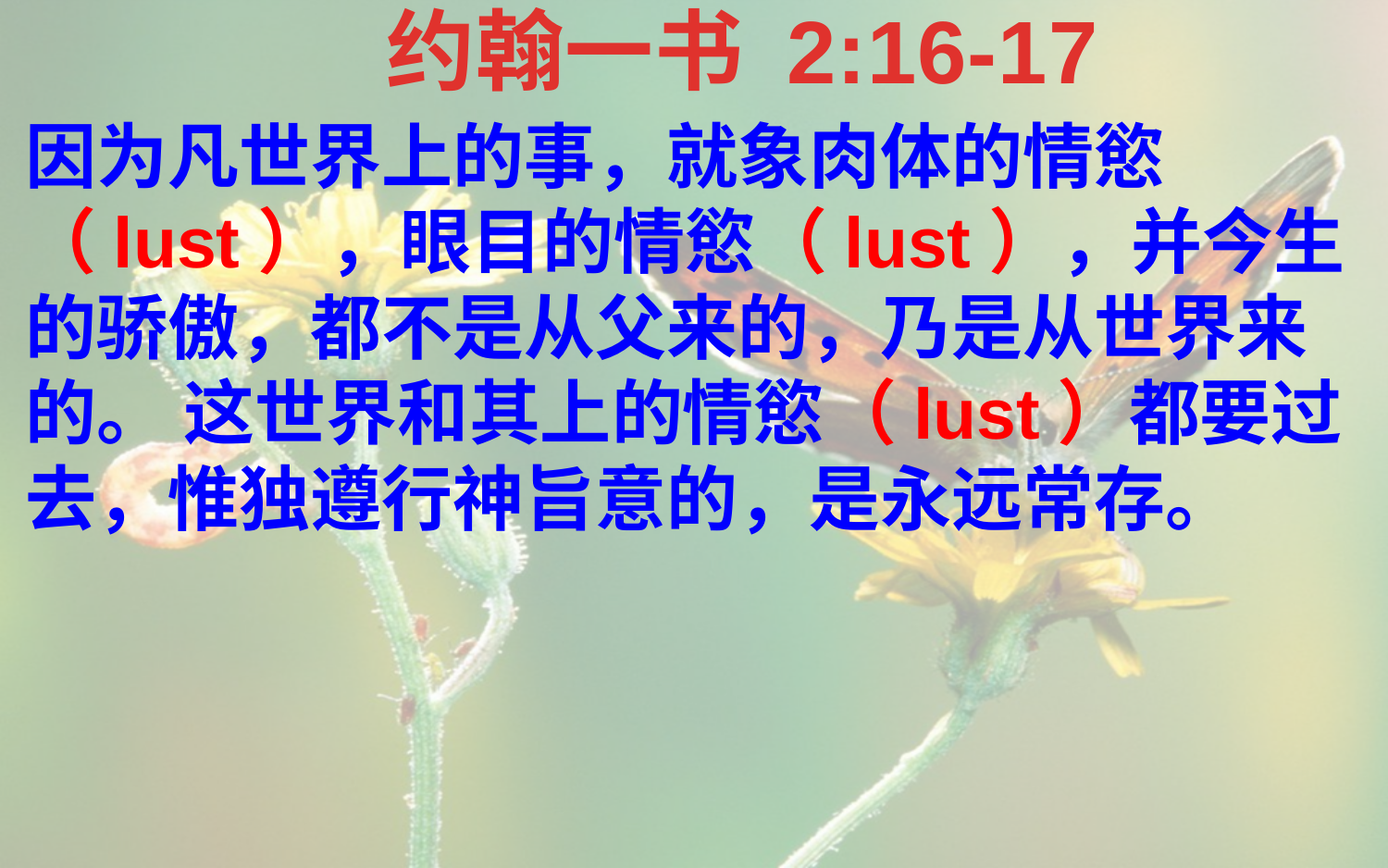

约翰一书 2:16-17
因为凡世界上的事，就象肉体的情慾（lust），眼目的情慾（lust），并今生的骄傲，都不是从父来的，乃是从世界来的。 这世界和其上的情慾（lust）都要过去，惟独遵行神旨意的，是永远常存。